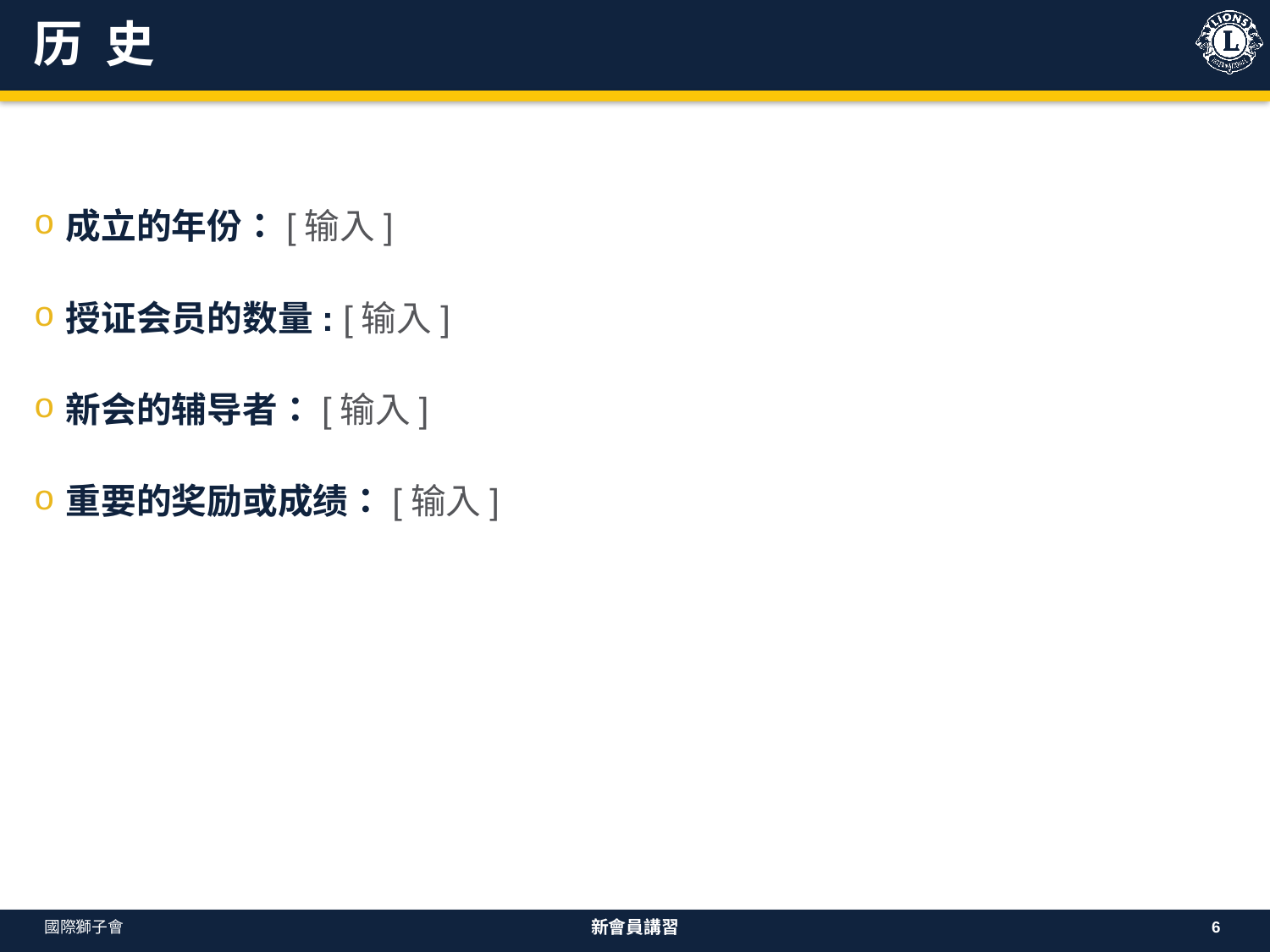

# 历  史
成立的年份：[输入]
授证会员的数量: [输入]
新会的辅导者：[输入]
重要的奖励或成绩：[输入]